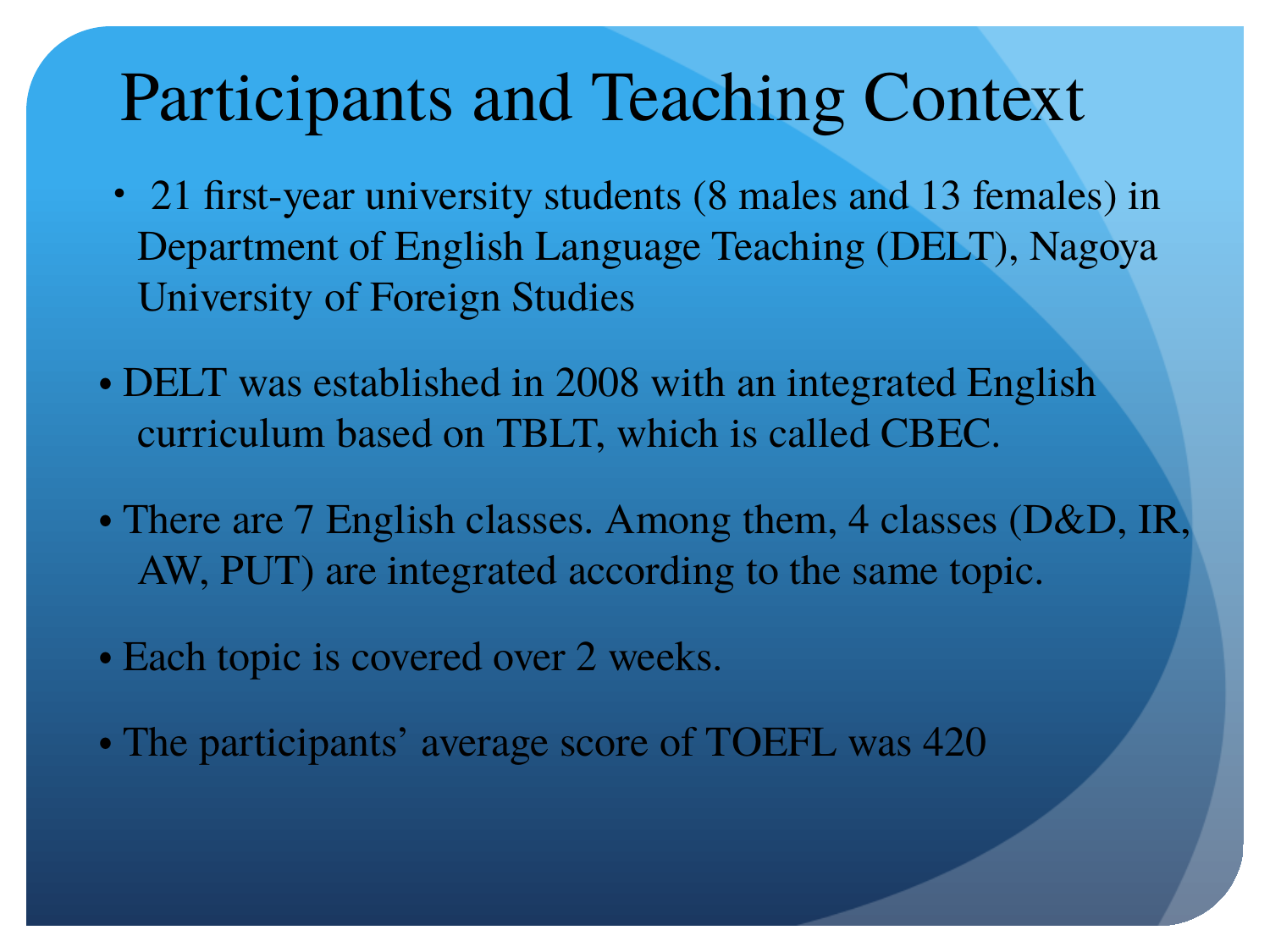

# Participants and Teaching Context
・21 first-year university students (8 males and 13 females) in Department of English Language Teaching (DELT), Nagoya University of Foreign Studies
・DELT was established in 2008 with an integrated English curriculum based on TBLT, which is called CBEC.
・There are 7 English classes. Among them, 4 classes (D&D, IR, AW, PUT) are integrated according to the same topic.
・Each topic is covered over 2 weeks.
・The participants’ average score of TOEFL was 420